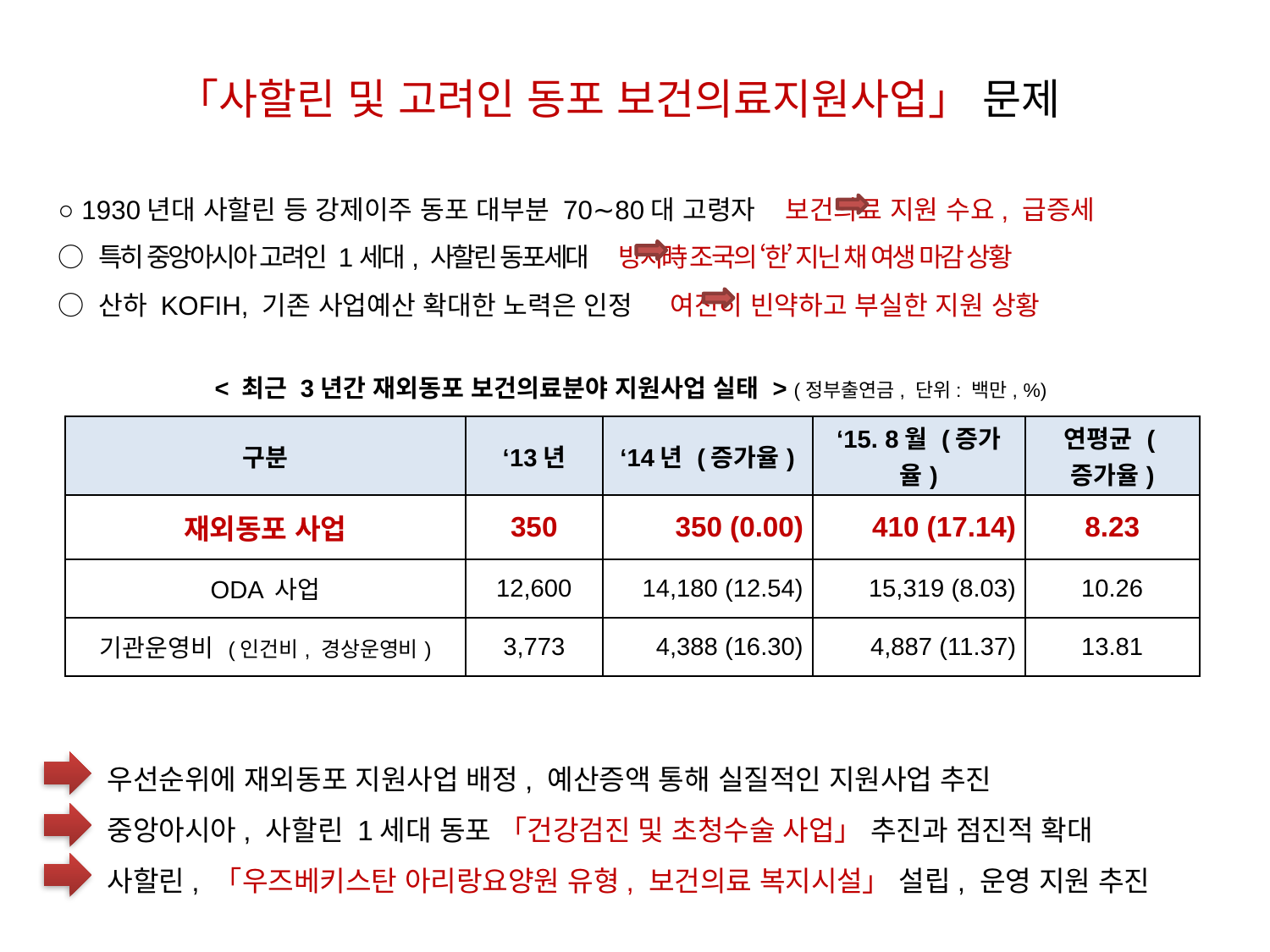

「사할린 및 고려인 동포 보건의료지원사업」 문제
○ 1930년대 사할린 등 강제이주 동포 대부분 70∼80대 고령자    보건의료 지원 수요, 급증세
○ 특히 중앙아시아 고려인 1세대, 사할린 동포세대      방치時 조국의 ‘한’ 지닌 채 여생 마감 상황
○ 산하 KOFIH, 기존 사업예산 확대한 노력은 인정     여전히 빈약하고 부실한 지원 상황

< 최근 3년간 재외동포 보건의료분야 지원사업 실태 > (정부출연금, 단위: 백만, %)
| 구분 | ‘13년 | ‘14년 (증가율) | ‘15. 8월 (증가율) | 연평균 (증가율) |
| --- | --- | --- | --- | --- |
| 재외동포 사업 | 350 | 350 (0.00) | 410 (17.14) | 8.23 |
| ODA 사업 | 12,600 | 14,180 (12.54) | 15,319 (8.03) | 10.26 |
| 기관운영비 (인건비, 경상운영비) | 3,773 | 4,388 (16.30) | 4,887 (11.37) | 13.81 |
우선순위에 재외동포 지원사업 배정, 예산증액 통해 실질적인 지원사업 추진
중앙아시아, 사할린 1세대 동포 「건강검진 및 초청수술 사업」 추진과 점진적 확대
사할린, 「우즈베키스탄 아리랑요양원 유형, 보건의료 복지시설」 설립, 운영 지원 추진